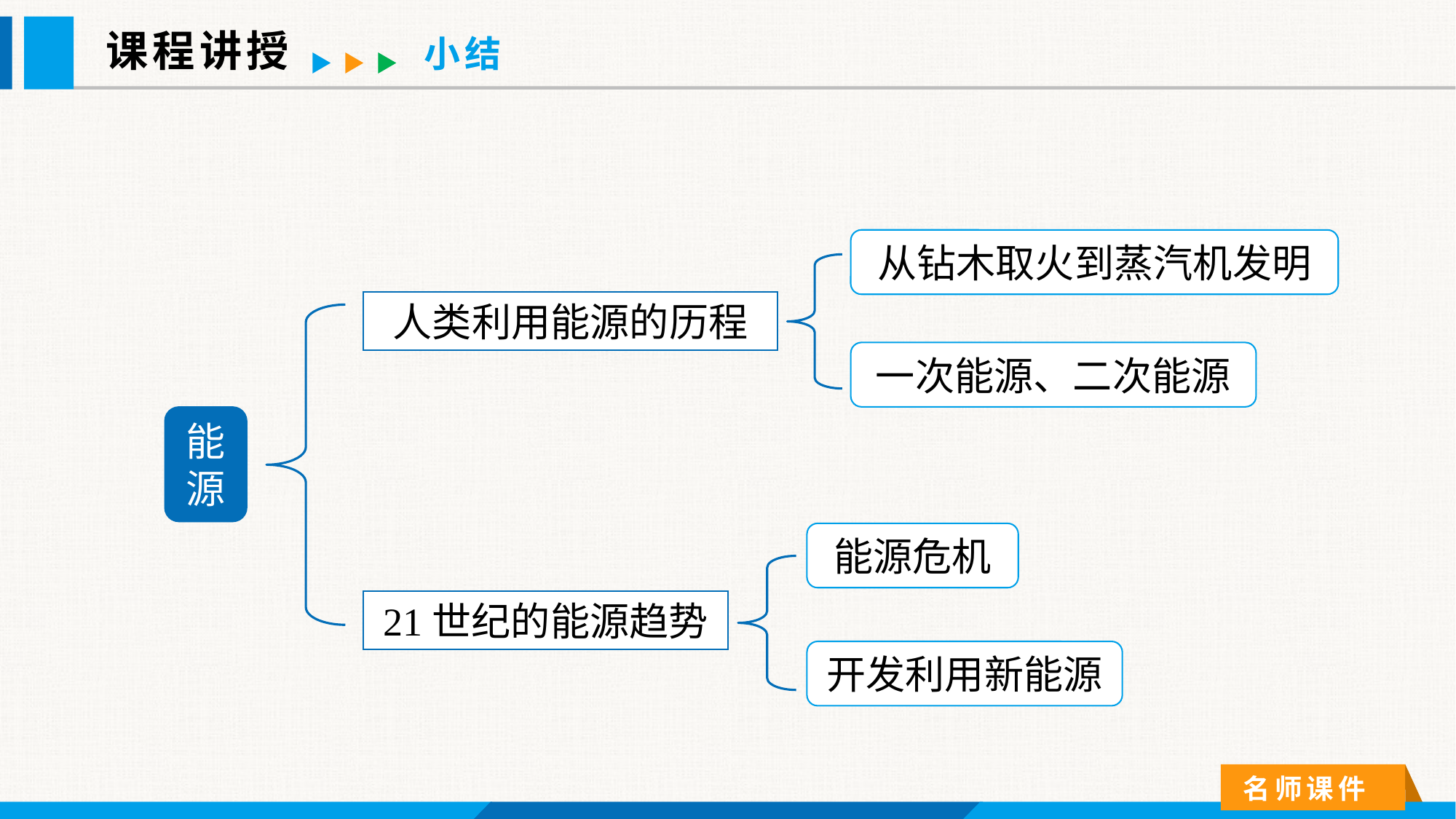

课程讲授
小结

从钻木取火到蒸汽机发明

人类利用能源的历程

一次能源、二次能源
能源
能源危机

21世纪的能源趋势
开发利用新能源